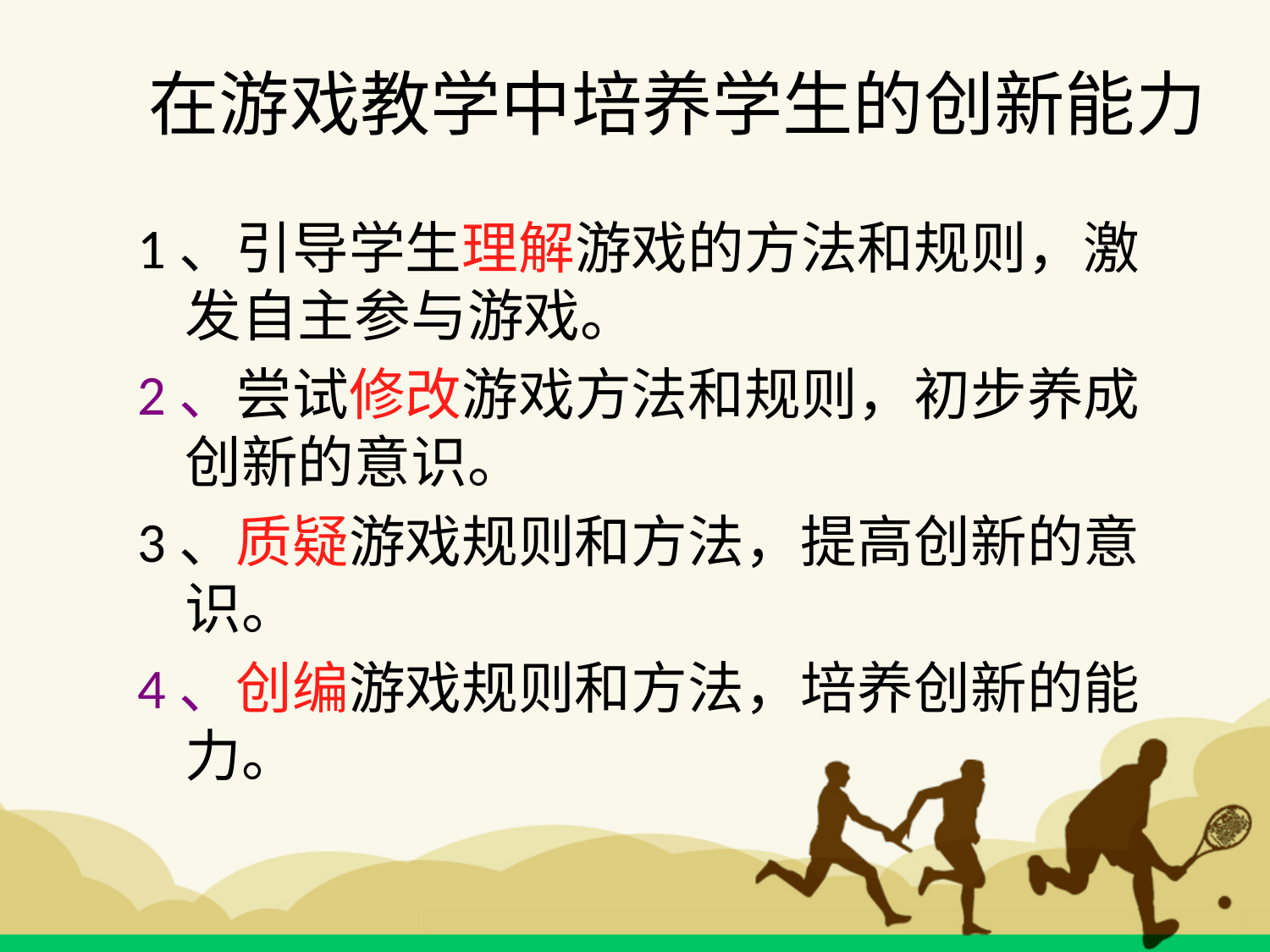

# 在游戏教学中培养学生的创新能力
1、引导学生理解游戏的方法和规则，激发自主参与游戏。
2、尝试修改游戏方法和规则，初步养成创新的意识。
3、质疑游戏规则和方法，提高创新的意识。
4、创编游戏规则和方法，培养创新的能力。